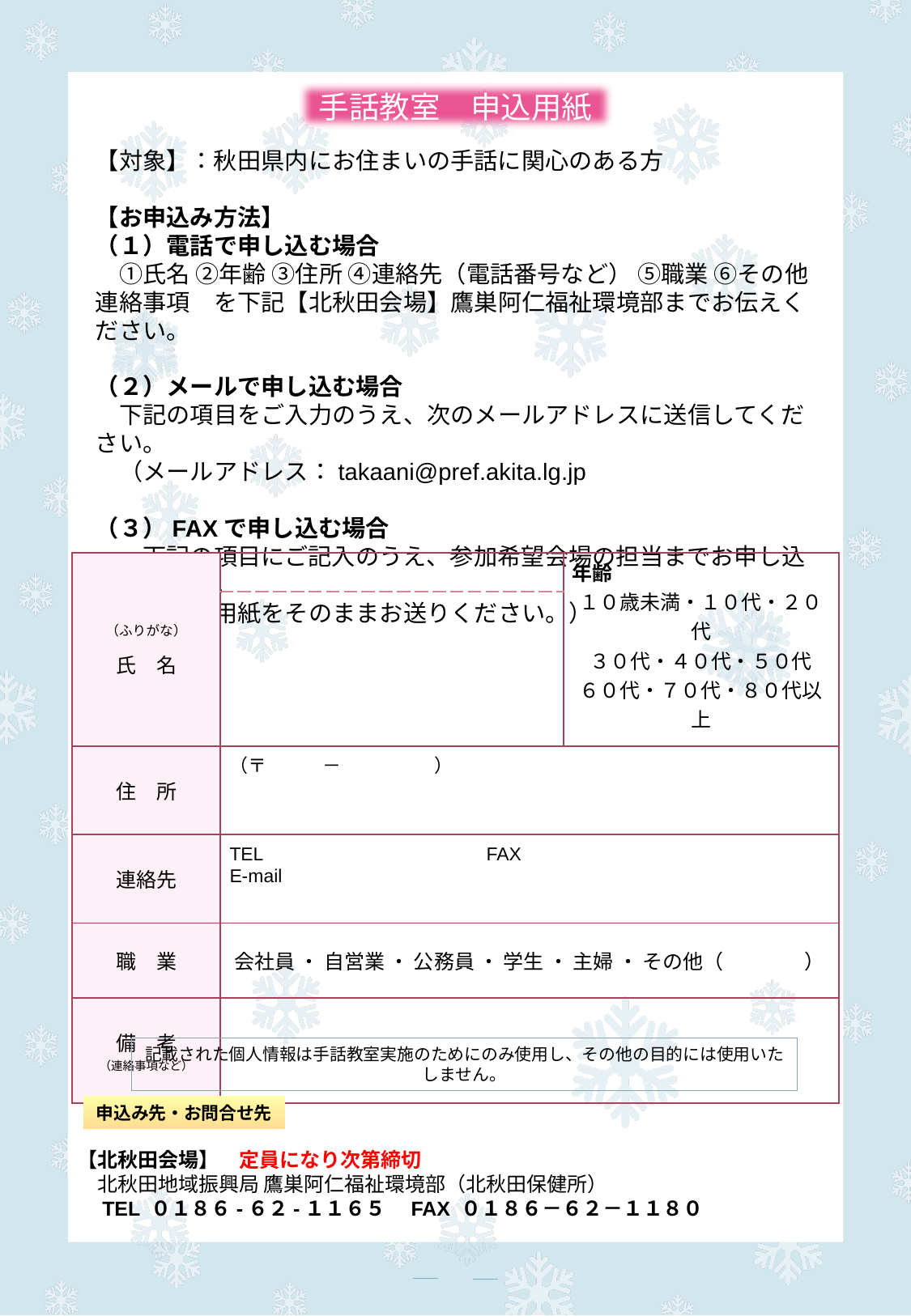

手話教室　申込用紙
【対象】：秋田県内にお住まいの手話に関心のある方

【お申込み方法】
（１）電話で申し込む場合
　①氏名 ②年齢 ③住所 ④連絡先（電話番号など） ⑤職業 ⑥その他連絡事項　を下記【北秋田会場】鷹巣阿仁福祉環境部までお伝えください。

（２）メールで申し込む場合
　下記の項目をご入力のうえ、次のメールアドレスに送信してください。
　（メールアドレス：takaani@pref.akita.lg.jp

（３）FAXで申し込む場合
　　下記の項目にご記入のうえ、参加希望会場の担当までお申し込みください。
　　（この用紙をそのままお送りください。）

| （ふりがな） 氏　名 |  | 年齢 １０歳未満・１０代・２０代 ３０代・４０代・５０代 ６０代・７０代・８０代以上 |
| --- | --- | --- |
|  |  |  |
| 住　所 | （〒　　　－　　　　　） |  |
| 連絡先 | TEL　　　　　 　　　　　　FAX E-mail |  |
| 職　業 | 会社員 ・ 自営業 ・ 公務員 ・ 学生 ・ 主婦 ・ その他（　　　　） |  |
| 備　考 （連絡事項など） |  |  |
記載された個人情報は手話教室実施のためにのみ使用し、その他の目的には使用いたしません。
申込み先・お問合せ先
【北秋田会場】　定員になり次第締切
　北秋田地域振興局 鷹巣阿仁福祉環境部（北秋田保健所）
　TEL ０１８６-６２-１１６５　FAX ０１８６－６２－１１８０